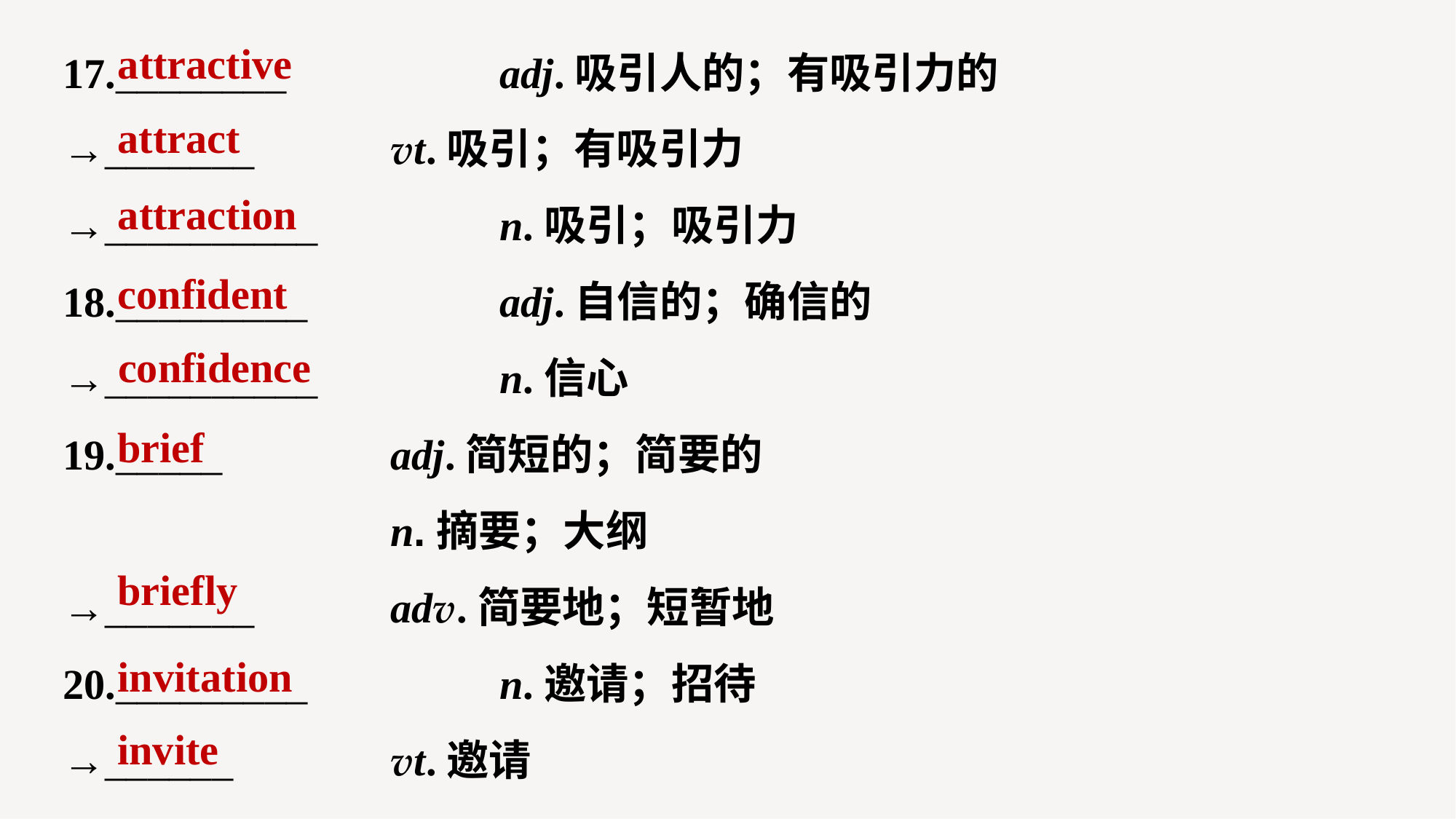

17.________ 		adj.吸引人的；有吸引力的
→_______ 		vt.吸引；有吸引力
→__________ 		n.吸引；吸引力
18._________ 		adj.自信的；确信的
→__________ 		n.信心
19._____ 		adj.简短的；简要的
			n.摘要；大纲
→_______ 		adv.简要地；短暂地
20._________ 		n.邀请；招待
→______ 		vt.邀请
attractive
attract
attraction
confident
confidence
brief
briefly
invitation
invite